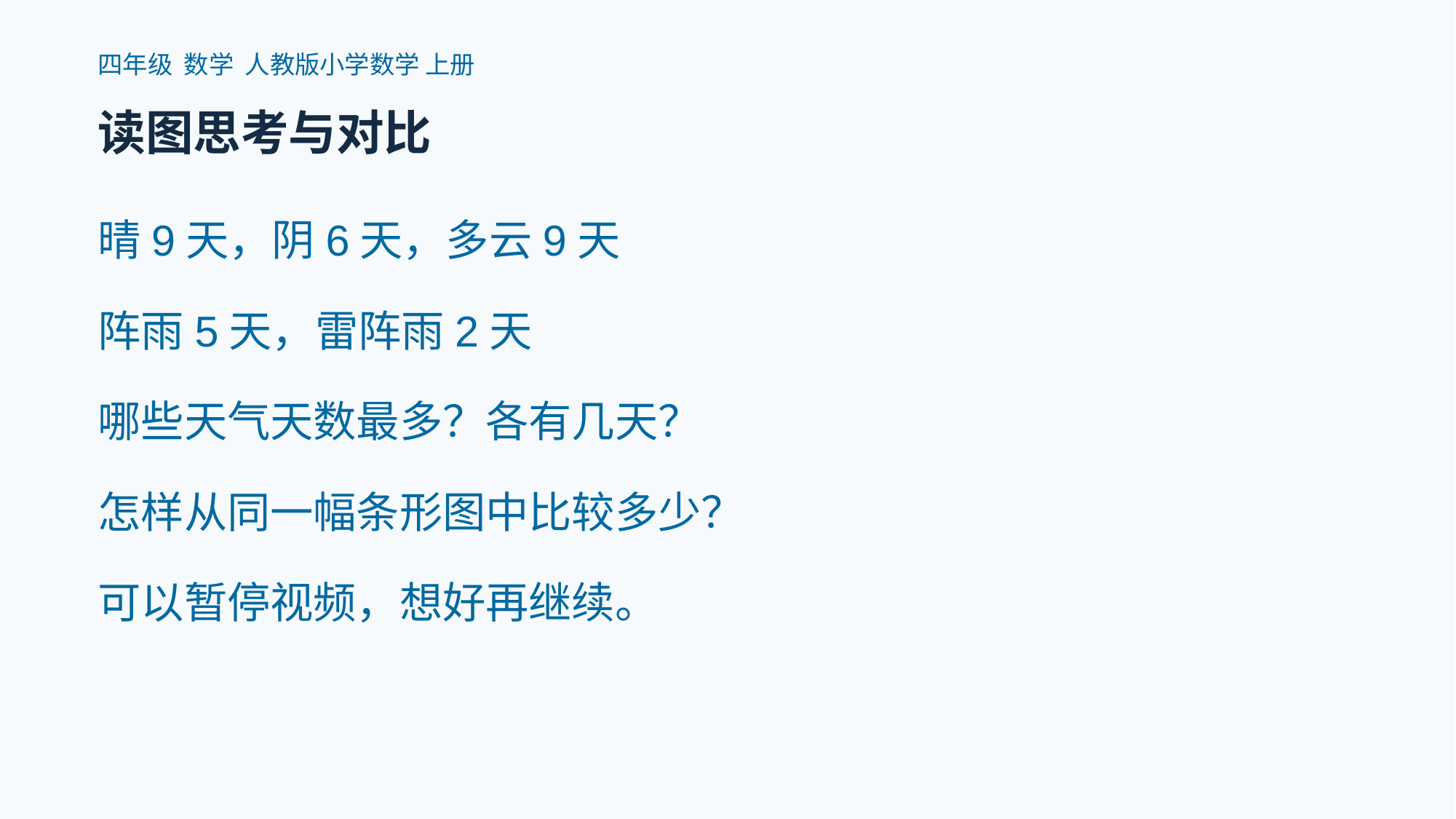

四年级  数学  人教版小学数学 上册
读图思考与对比
晴9天，阴6天，多云9天
阵雨5天，雷阵雨2天
哪些天气天数最多？各有几天？
怎样从同一幅条形图中比较多少？
可以暂停视频，想好再继续。